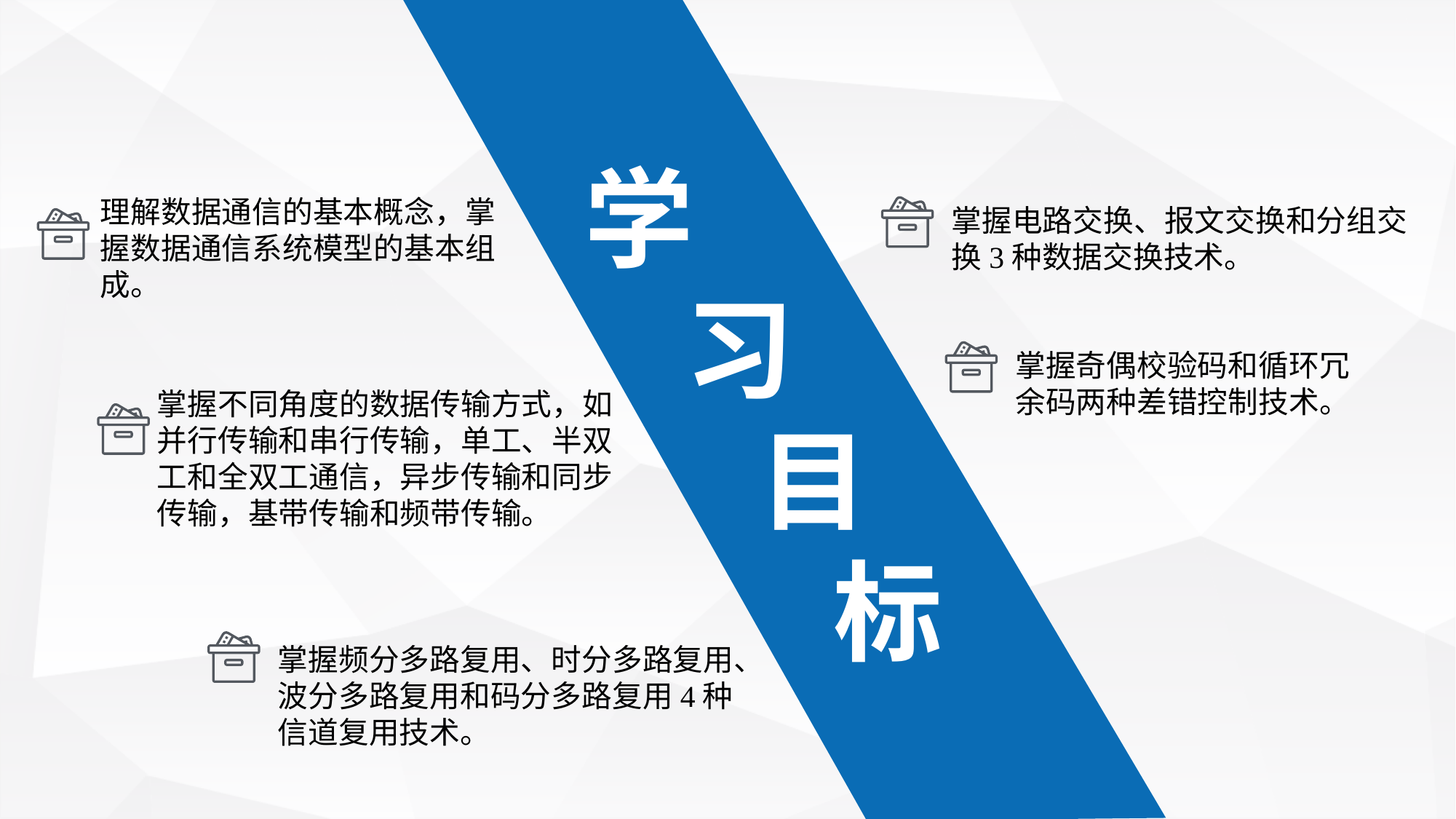

学
   习
      目
         标
理解数据通信的基本概念，掌握数据通信系统模型的基本组成。

掌握电路交换、报文交换和分组交换3种数据交换技术。

掌握奇偶校验码和循环冗余码两种差错控制技术。
掌握不同角度的数据传输方式，如并行传输和串行传输，单工、半双工和全双工通信，异步传输和同步传输，基带传输和频带传输。

掌握频分多路复用、时分多路复用、波分多路复用和码分多路复用4种信道复用技术。